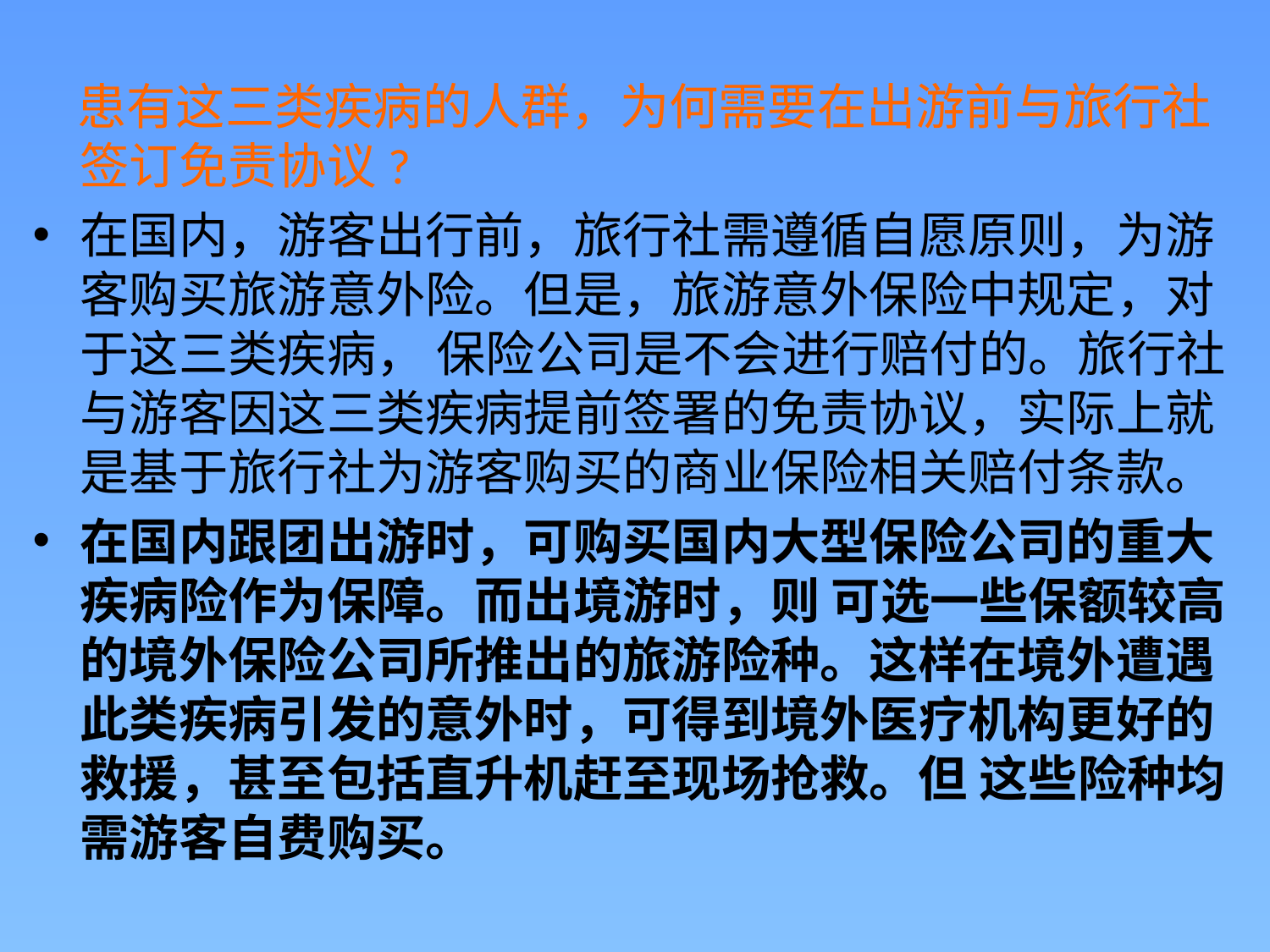

#
   患有这三类疾病的人群，为何需要在出游前与旅行社签订免责协议?
在国内，游客出行前，旅行社需遵循自愿原则，为游客购买旅游意外险。但是，旅游意外保险中规定，对于这三类疾病， 保险公司是不会进行赔付的。旅行社与游客因这三类疾病提前签署的免责协议，实际上就是基于旅行社为游客购买的商业保险相关赔付条款。
在国内跟团出游时，可购买国内大型保险公司的重大疾病险作为保障。而出境游时，则 可选一些保额较高的境外保险公司所推出的旅游险种。这样在境外遭遇此类疾病引发的意外时，可得到境外医疗机构更好的救援，甚至包括直升机赶至现场抢救。但 这些险种均需游客自费购买。